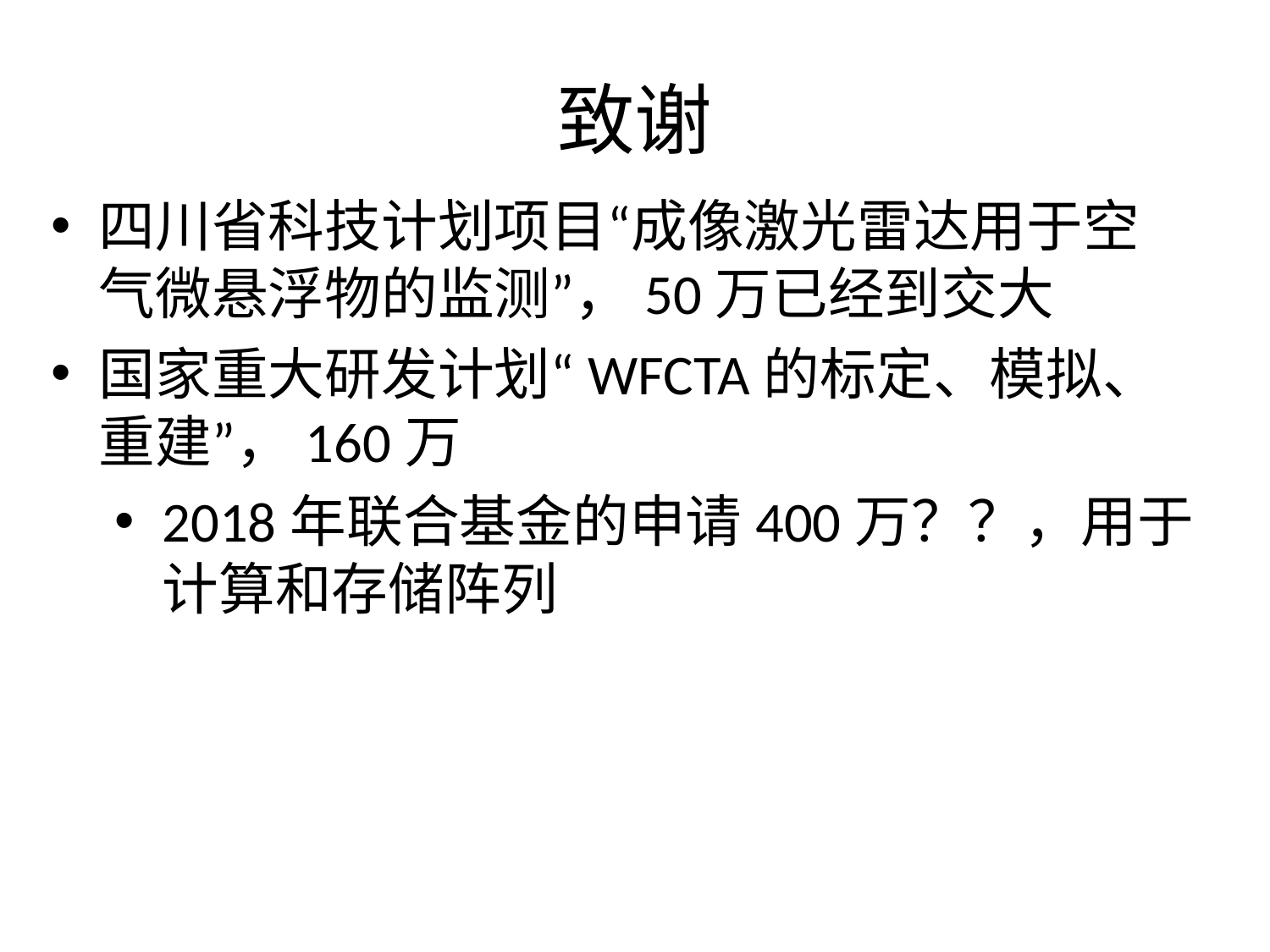

# 致谢
四川省科技计划项目“成像激光雷达用于空气微悬浮物的监测”，50万已经到交大
国家重大研发计划“WFCTA的标定、模拟、重建”，160万
2018年联合基金的申请400万？？，用于计算和存储阵列